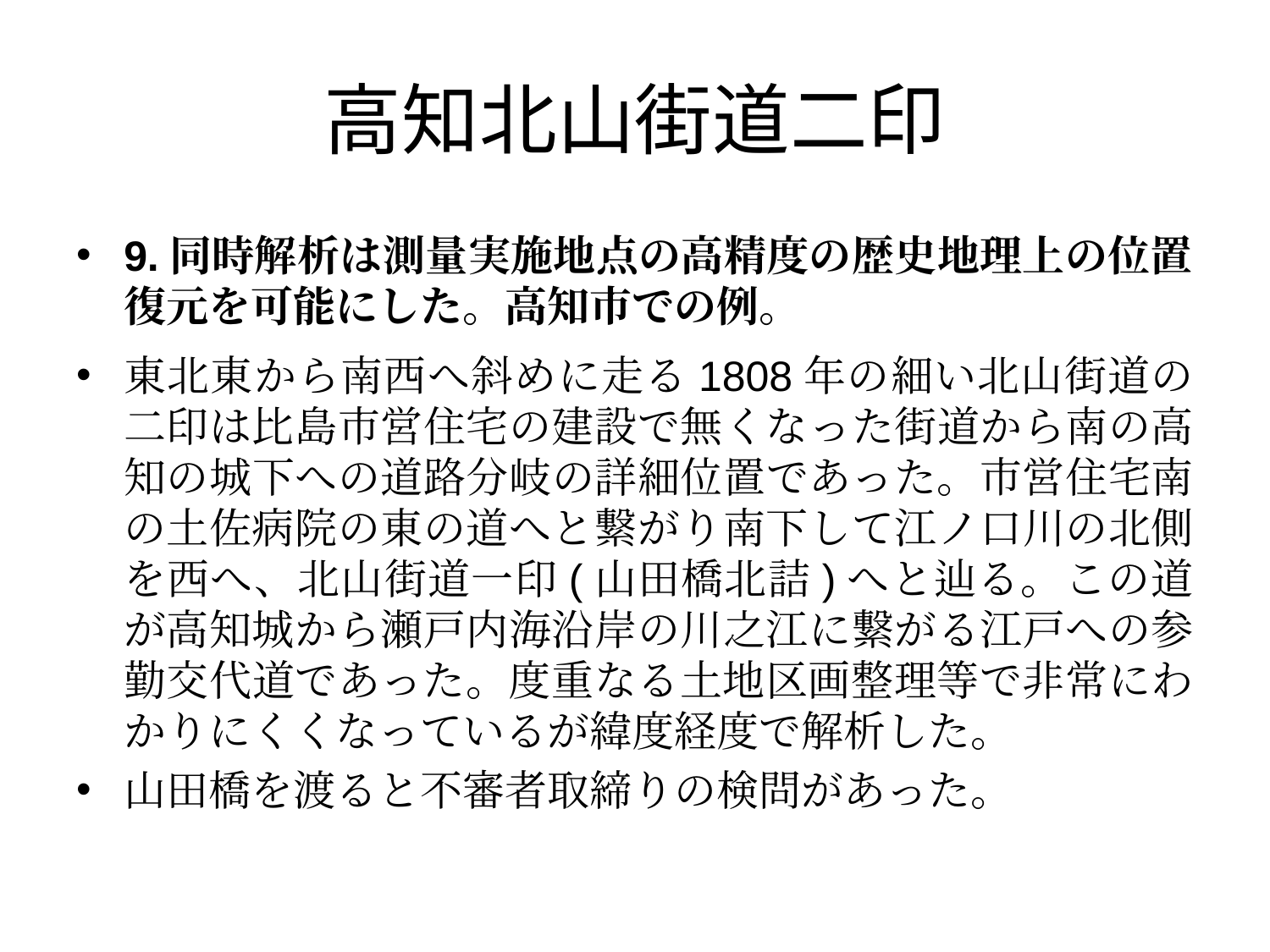

# 高知北山街道二印
9.同時解析は測量実施地点の高精度の歴史地理上の位置復元を可能にした。高知市での例。
東北東から南西へ斜めに走る1808年の細い北山街道の二印は比島市営住宅の建設で無くなった街道から南の高知の城下への道路分岐の詳細位置であった。市営住宅南の土佐病院の東の道へと繋がり南下して江ノ口川の北側を西へ、北山街道一印(山田橋北詰)へと辿る。この道が高知城から瀬戸内海沿岸の川之江に繋がる江戸への参勤交代道であった。度重なる土地区画整理等で非常にわかりにくくなっているが緯度経度で解析した。
山田橋を渡ると不審者取締りの検問があった。